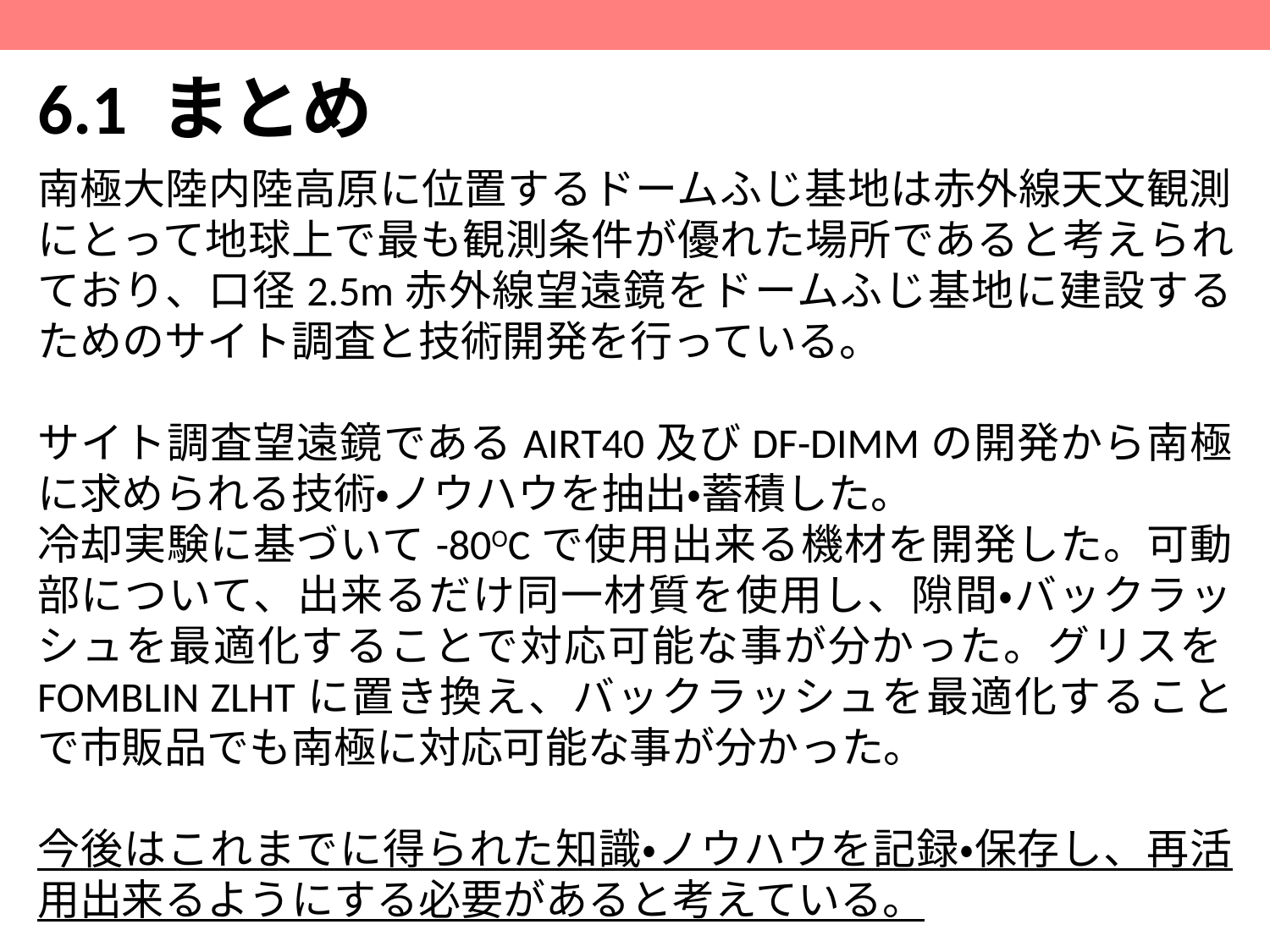

6.1 まとめ
南極大陸内陸高原に位置するドームふじ基地は赤外線天文観測にとって地球上で最も観測条件が優れた場所であると考えられており、口径2.5m赤外線望遠鏡をドームふじ基地に建設するためのサイト調査と技術開発を行っている。

サイト調査望遠鏡であるAIRT40及びDF-DIMMの開発から南極に求められる技術・ノウハウを抽出・蓄積した。
冷却実験に基づいて-80OCで使用出来る機材を開発した。可動部について、出来るだけ同一材質を使用し、隙間・バックラッシュを最適化することで対応可能な事が分かった。グリスをFOMBLIN ZLHTに置き換え、バックラッシュを最適化することで市販品でも南極に対応可能な事が分かった。

今後はこれまでに得られた知識・ノウハウを記録・保存し、再活用出来るようにする必要があると考えている。